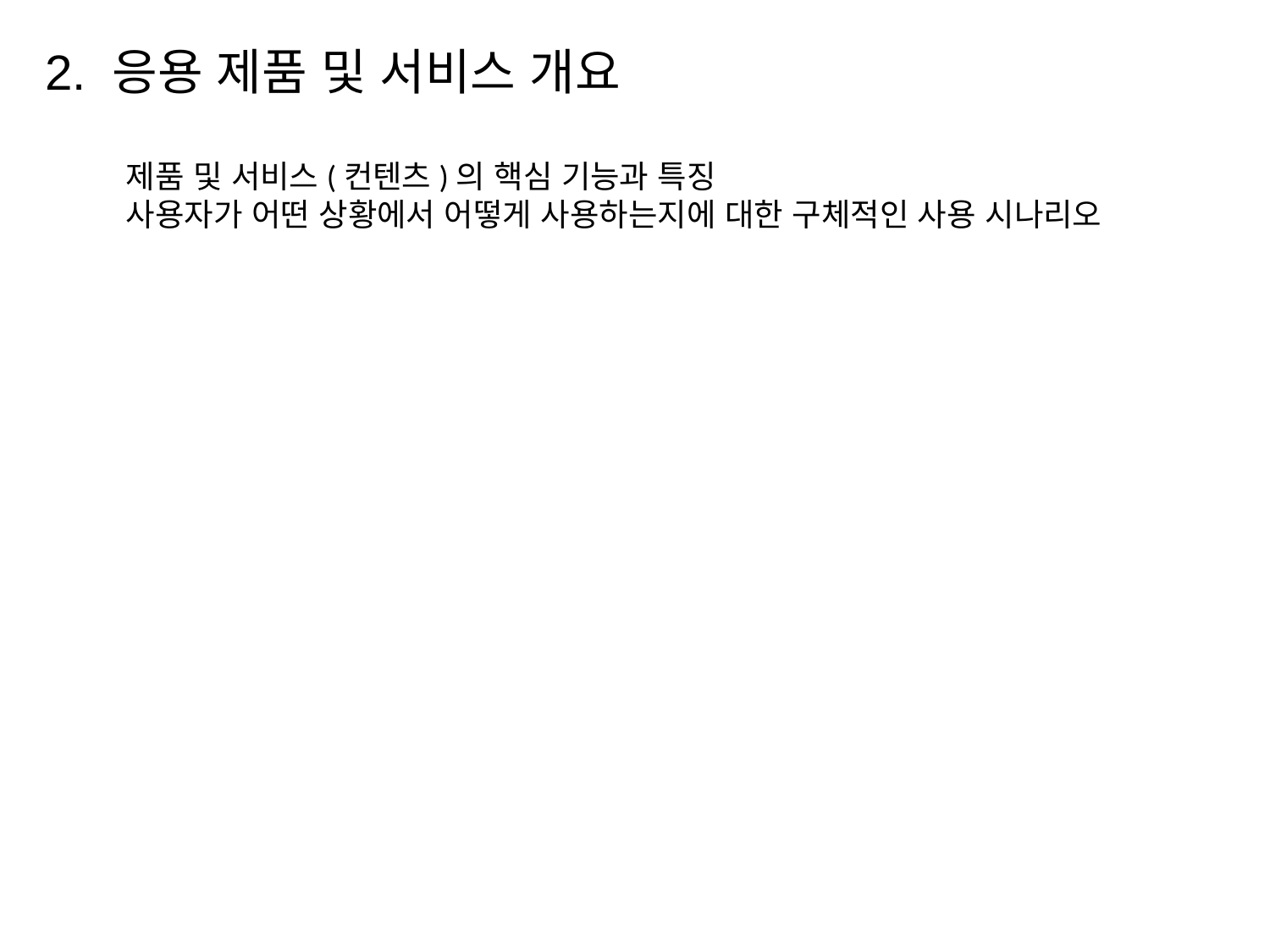

# 2. 응용 제품 및 서비스 개요
제품 및 서비스(컨텐츠)의 핵심 기능과 특징
사용자가 어떤 상황에서 어떻게 사용하는지에 대한 구체적인 사용 시나리오